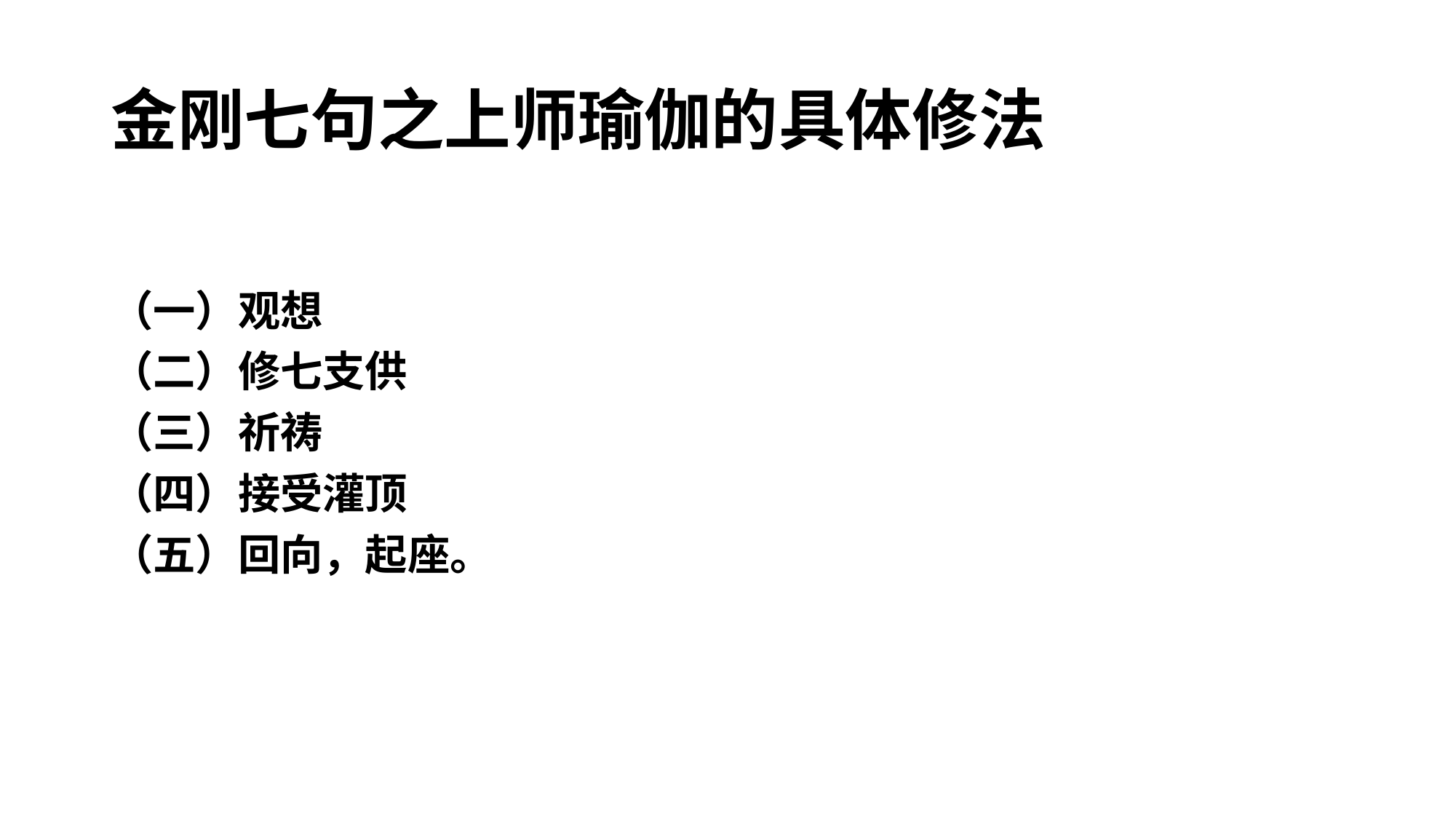

# 金刚七句之上师瑜伽的具体修法

（一）观想
（二）修七支供
（三）祈祷
（四）接受灌顶
（五）回向，起座。